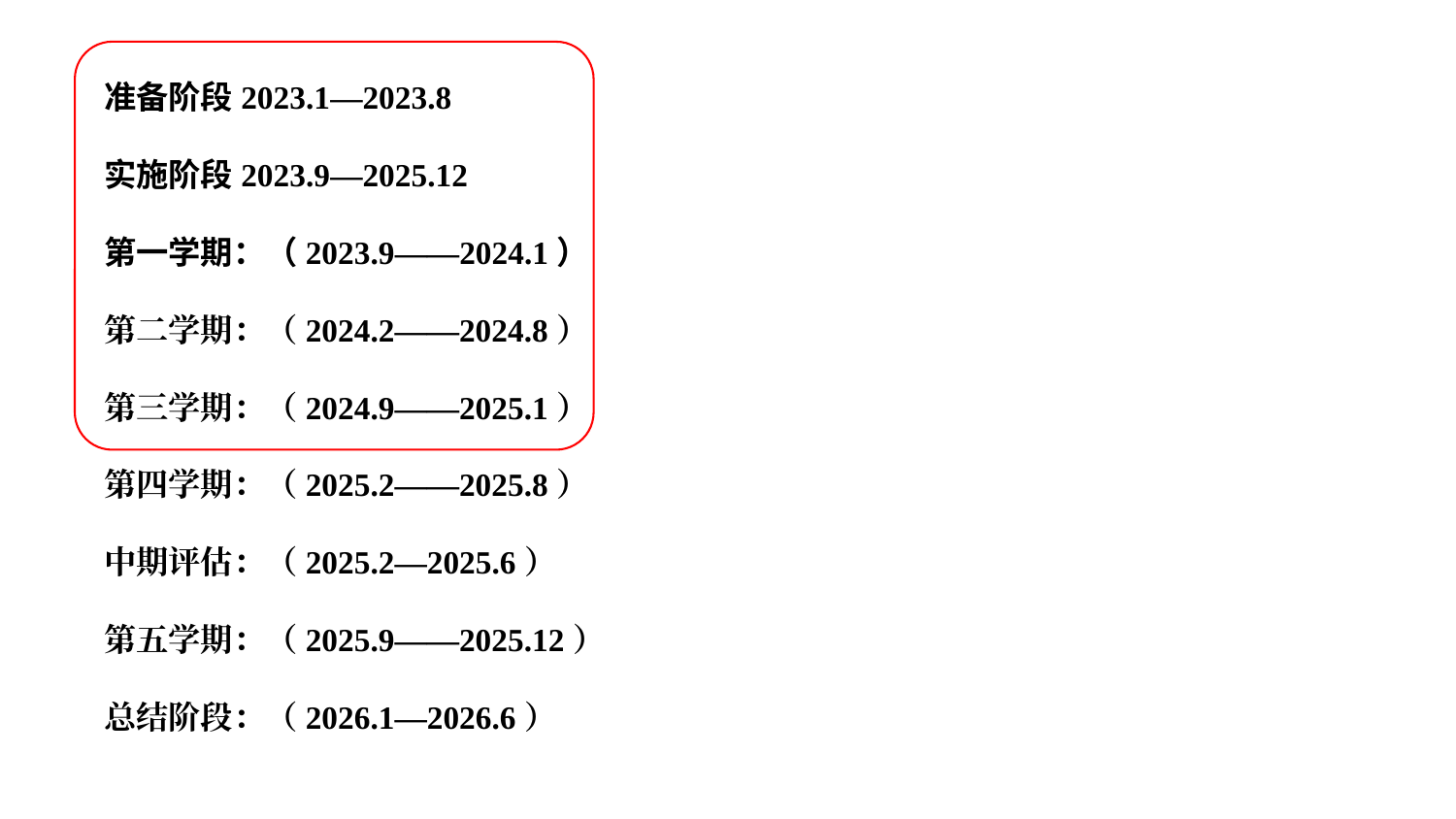

准备阶段2023.1—2023.8
实施阶段2023.9—2025.12
第一学期：（2023.9——2024.1）
第二学期：（2024.2——2024.8）
第三学期：（2024.9——2025.1）
第四学期：（2025.2——2025.8）
中期评估：（2025.2—2025.6）
第五学期：（2025.9——2025.12）
总结阶段：（2026.1—2026.6）